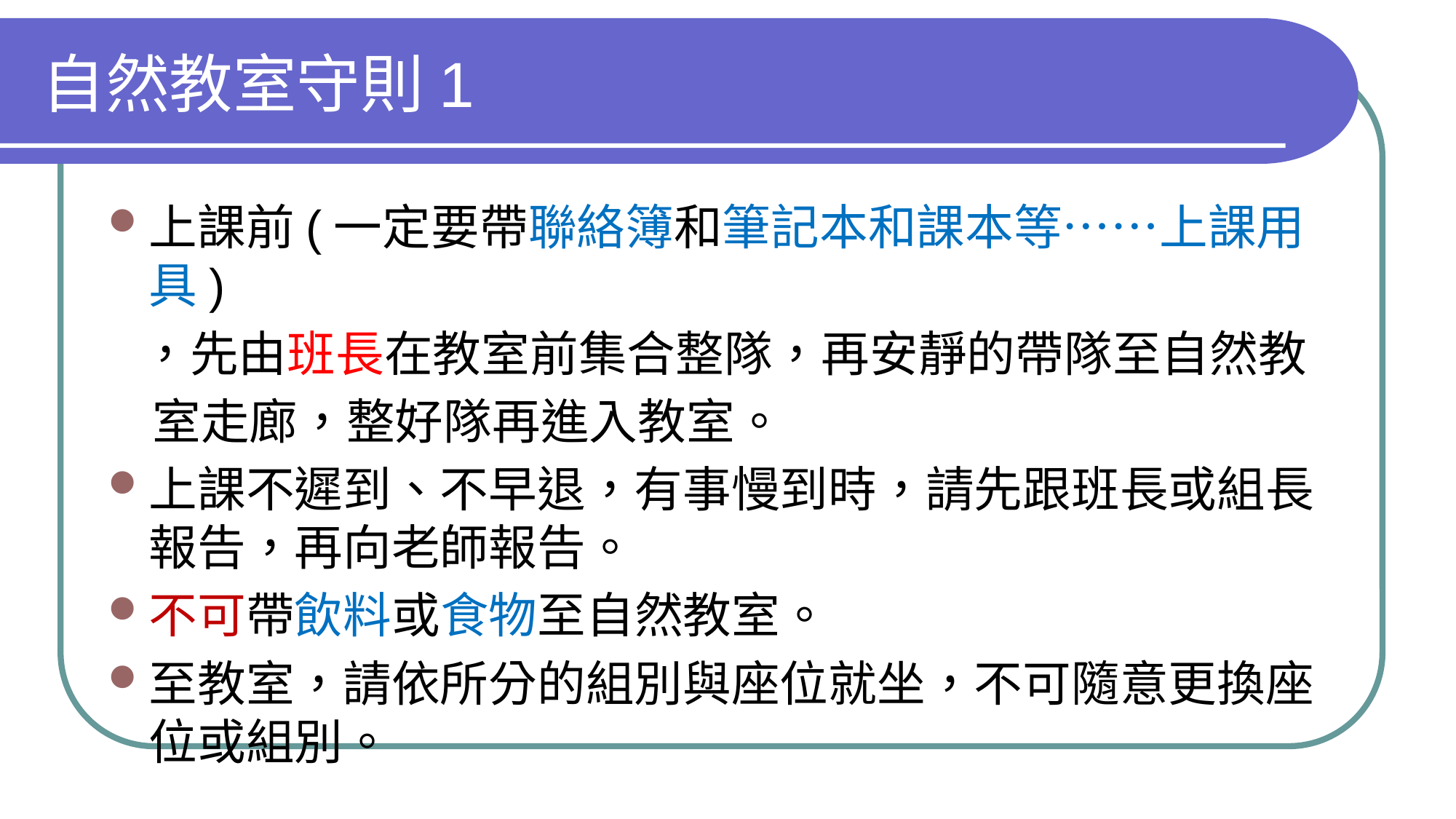

# 自然教室守則1
上課前(一定要帶聯絡簿和筆記本和課本等……上課用具)
  ，先由班長在教室前集合整隊，再安靜的帶隊至自然教
   室走廊，整好隊再進入教室。
上課不遲到、不早退，有事慢到時，請先跟班長或組長報告，再向老師報告。
不可帶飲料或食物至自然教室。
至教室，請依所分的組別與座位就坐，不可隨意更換座位或組別。